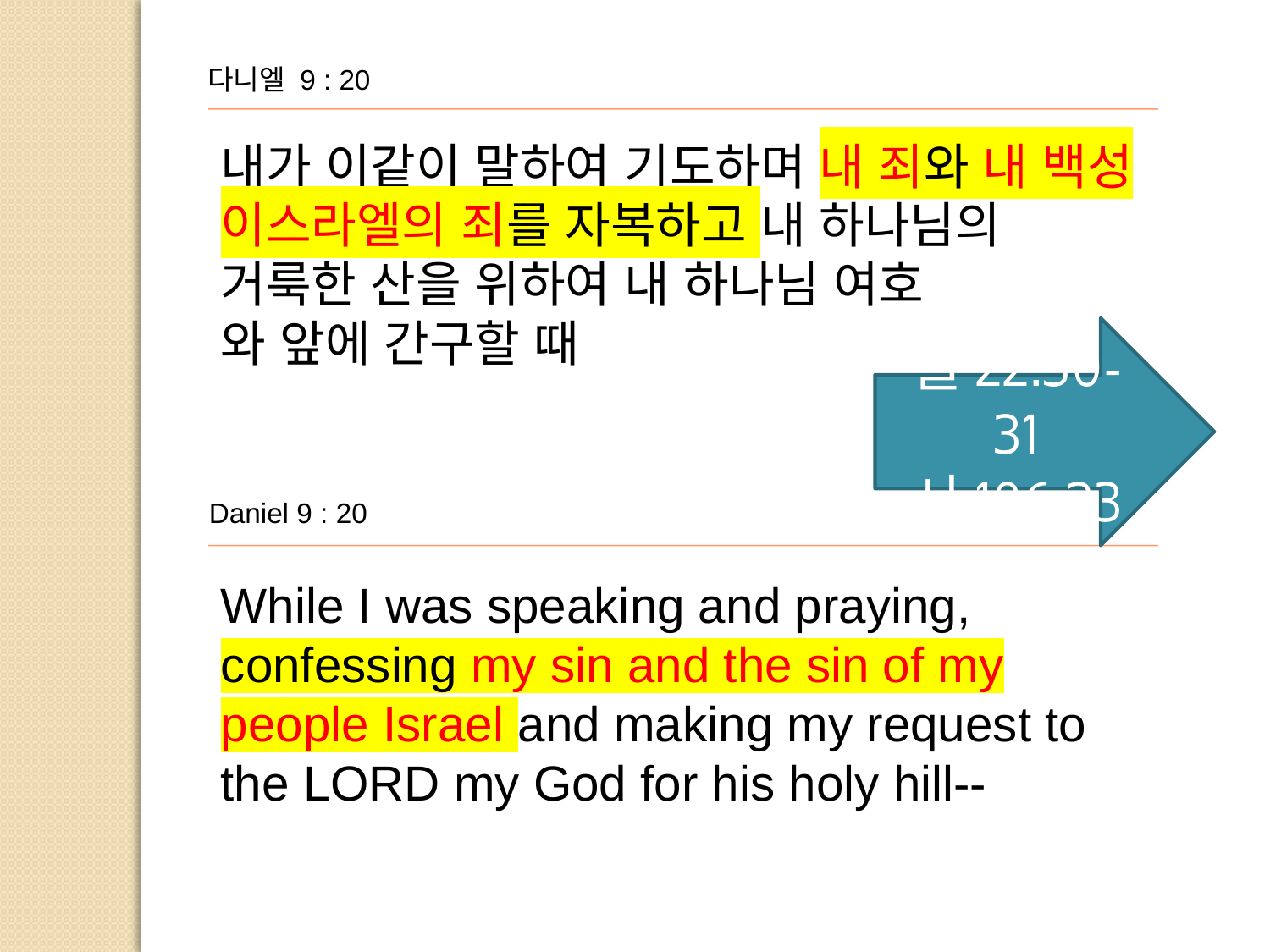

다니엘 9 : 20

내가 이같이 말하여 기도하며 내 죄와 내 백성 이스라엘의 죄를 자복하고 내 하나님의 거룩한 산을 위하여 내 하나님 여호
와 앞에 간구할 때
겔22:30-31
시106:23
Daniel 9 : 20

While I was speaking and praying, confessing my sin and the sin of my people Israel and making my request to
the LORD my God for his holy hill--